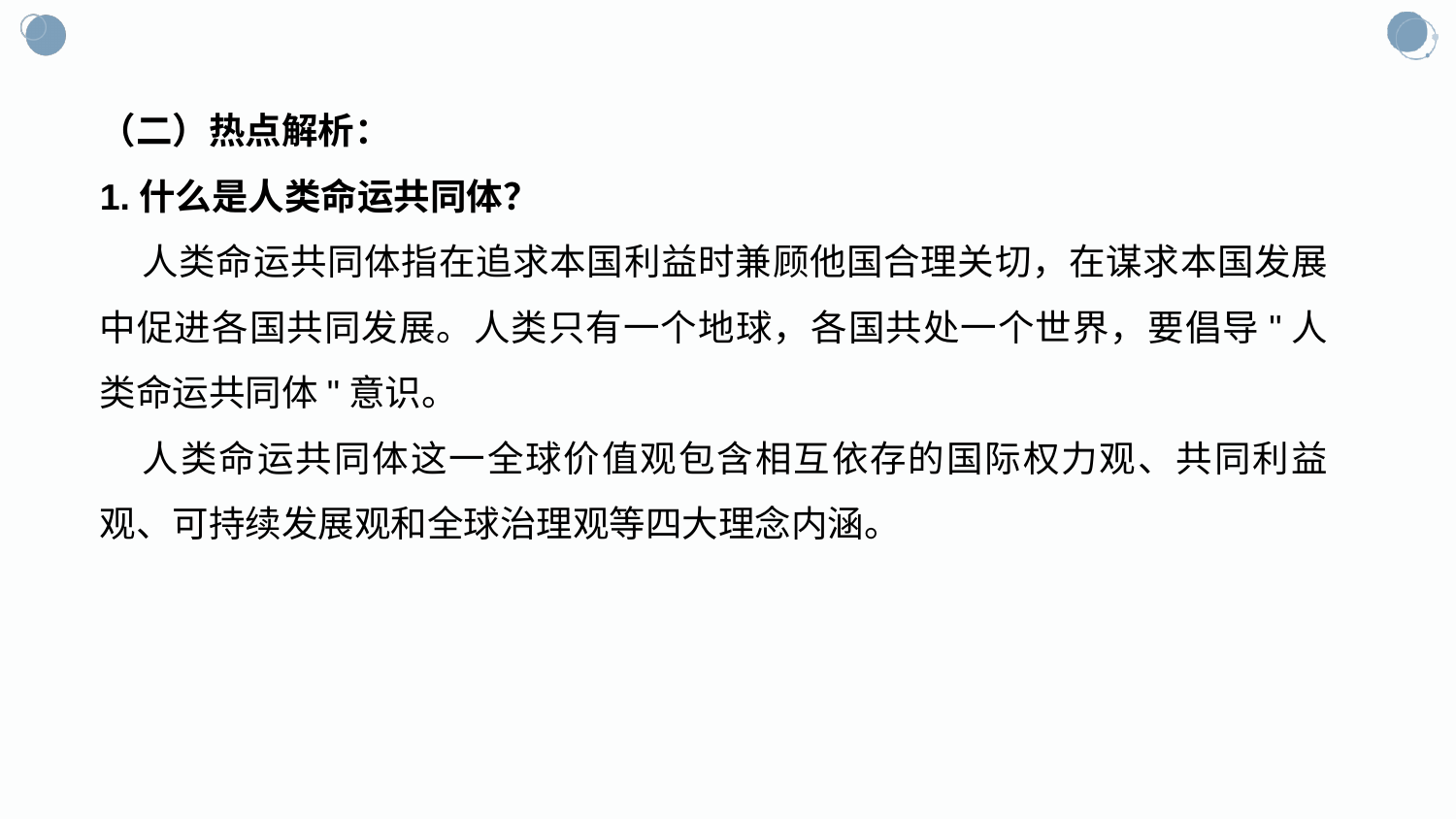

（二）热点解析：
1.什么是人类命运共同体？
人类命运共同体指在追求本国利益时兼顾他国合理关切，在谋求本国发展中促进各国共同发展。人类只有一个地球，各国共处一个世界，要倡导"人类命运共同体"意识。
人类命运共同体这一全球价值观包含相互依存的国际权力观、共同利益观、可持续发展观和全球治理观等四大理念内涵。